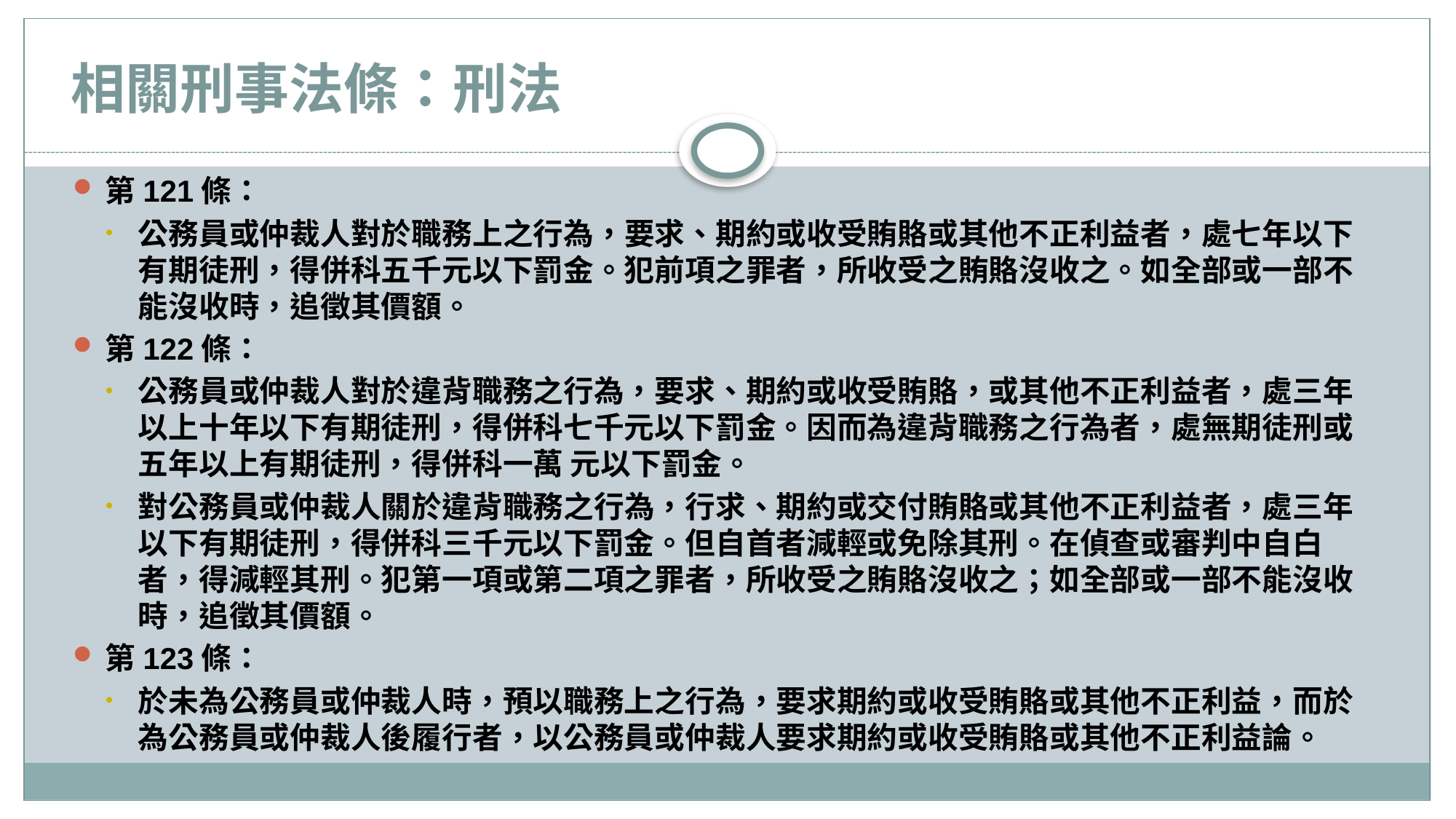

# 相關刑事法條：刑法
第121條：
公務員或仲裁人對於職務上之行為，要求、期約或收受賄賂或其他不正利益者，處七年以下有期徒刑，得併科五千元以下罰金。犯前項之罪者，所收受之賄賂沒收之。如全部或一部不能沒收時，追徵其價額。
第122條：
公務員或仲裁人對於違背職務之行為，要求、期約或收受賄賂，或其他不正利益者，處三年以上十年以下有期徒刑，得併科七千元以下罰金。因而為違背職務之行為者，處無期徒刑或五年以上有期徒刑，得併科一萬 元以下罰金。
對公務員或仲裁人關於違背職務之行為，行求、期約或交付賄賂或其他不正利益者，處三年以下有期徒刑，得併科三千元以下罰金。但自首者減輕或免除其刑。在偵查或審判中自白者，得減輕其刑。犯第一項或第二項之罪者，所收受之賄賂沒收之；如全部或一部不能沒收時，追徵其價額。
第123條：
於未為公務員或仲裁人時，預以職務上之行為，要求期約或收受賄賂或其他不正利益，而於為公務員或仲裁人後履行者，以公務員或仲裁人要求期約或收受賄賂或其他不正利益論。